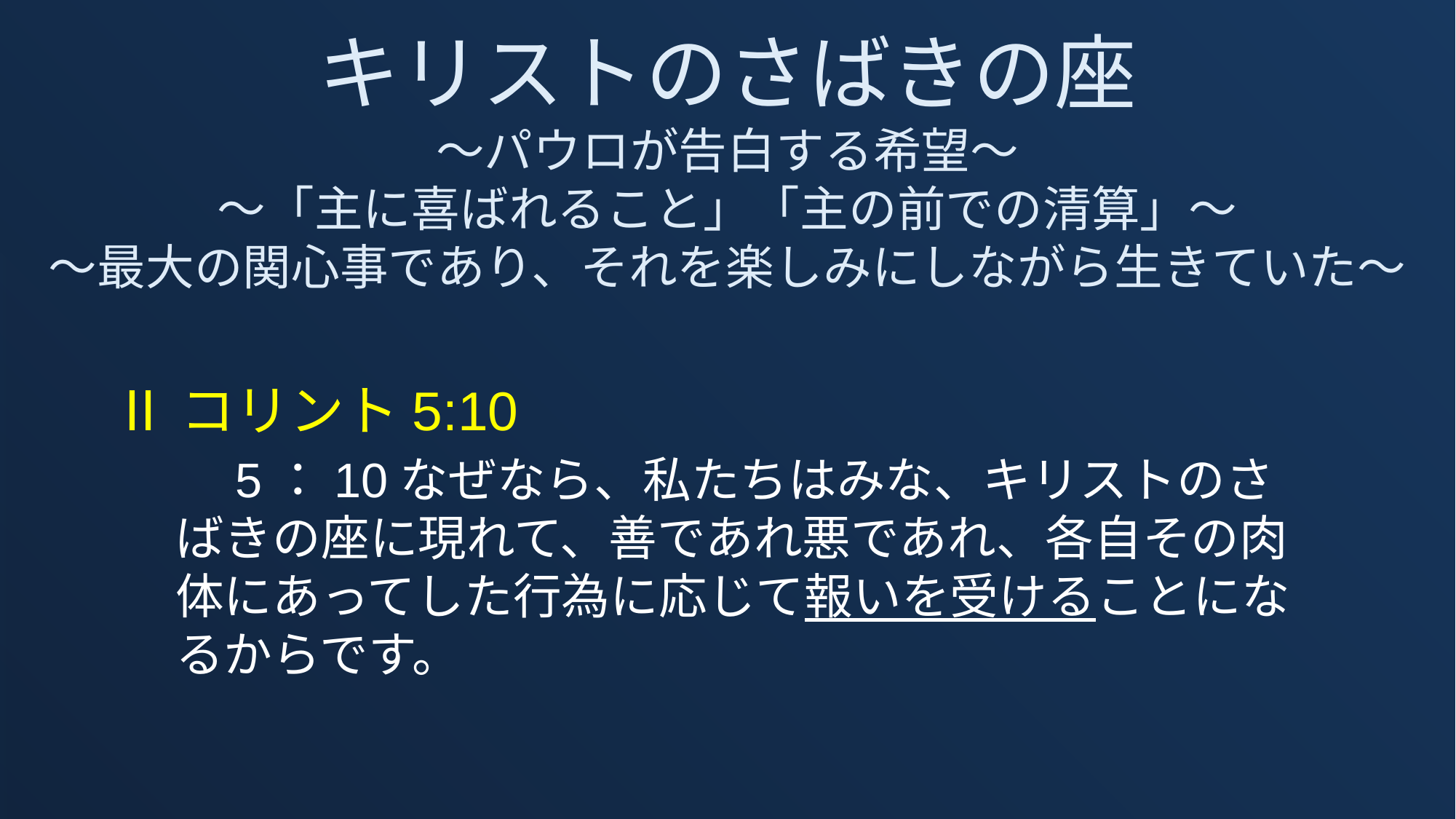

キリストのさばきの座
～パウロが告白する希望～
～「主に喜ばれること」「主の前での清算」～
～最大の関心事であり、それを楽しみにしながら生きていた～
Ⅱコリント5:10
　5：10なぜなら、私たちはみな、キリストのさばきの座に現れて、善であれ悪であれ、各自その肉体にあってした行為に応じて報いを受けることになるからです。